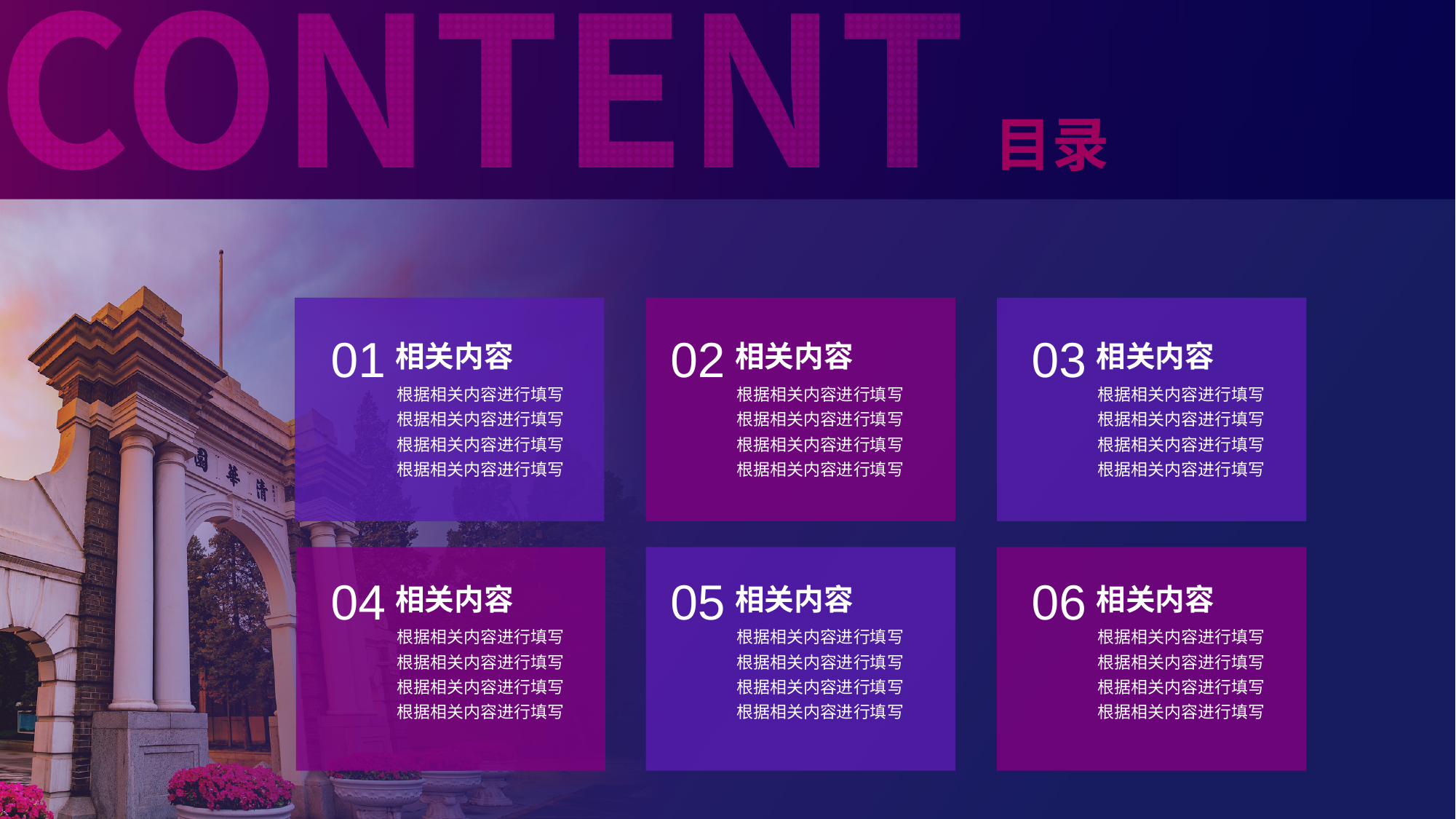

01
相关内容
根据相关内容进行填写
根据相关内容进行填写
根据相关内容进行填写
根据相关内容进行填写

02
相关内容
根据相关内容进行填写
根据相关内容进行填写
根据相关内容进行填写
根据相关内容进行填写

03
相关内容
根据相关内容进行填写
根据相关内容进行填写
根据相关内容进行填写
根据相关内容进行填写

04
相关内容
根据相关内容进行填写
根据相关内容进行填写
根据相关内容进行填写
根据相关内容进行填写

05
相关内容
根据相关内容进行填写
根据相关内容进行填写
根据相关内容进行填写
根据相关内容进行填写

06
相关内容
根据相关内容进行填写
根据相关内容进行填写
根据相关内容进行填写
根据相关内容进行填写